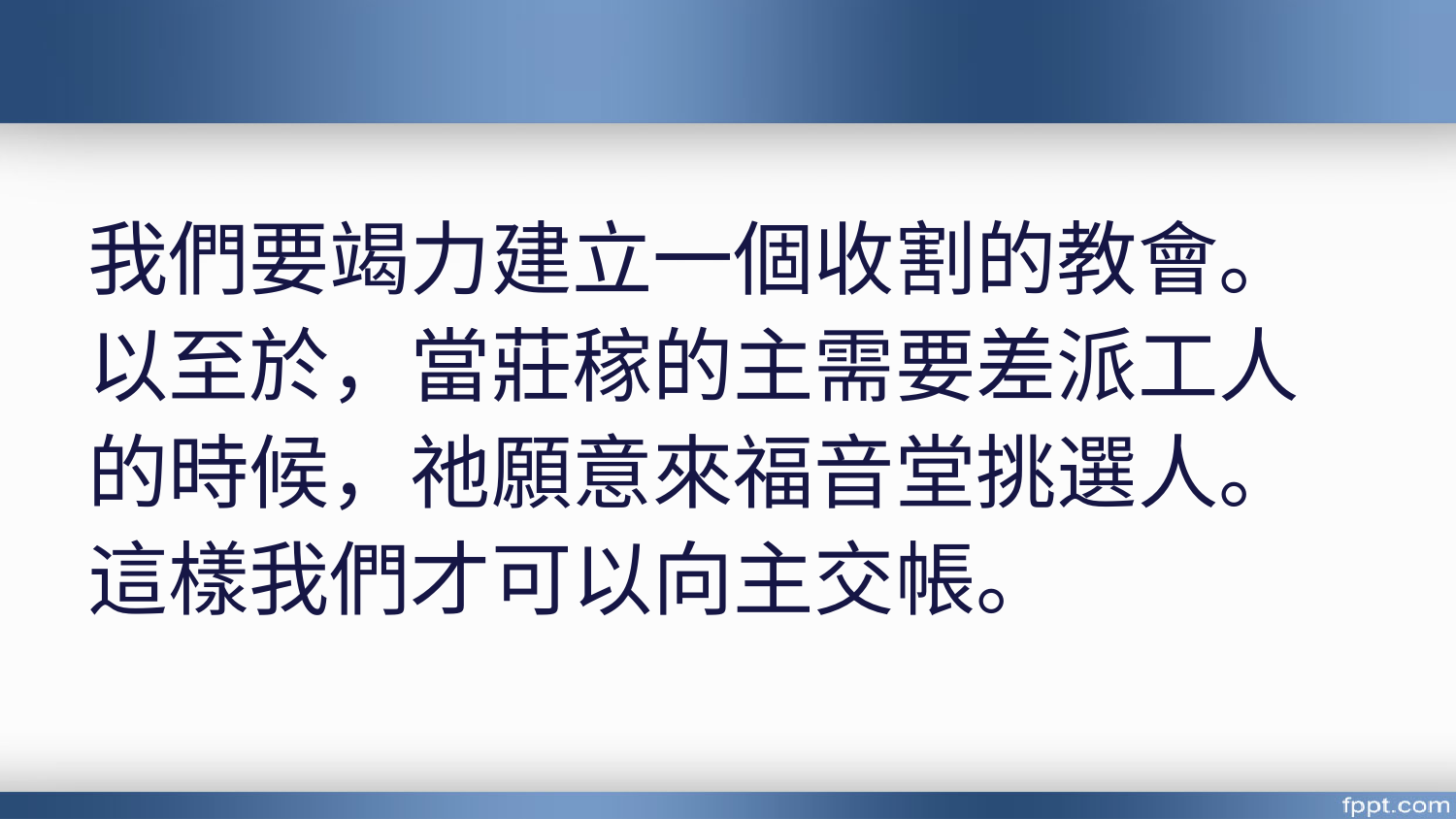

我們要竭力建立一個收割的教會。以至於，當莊稼的主需要差派工人的時候，祂願意來福音堂挑選人。這樣我們才可以向主交帳。